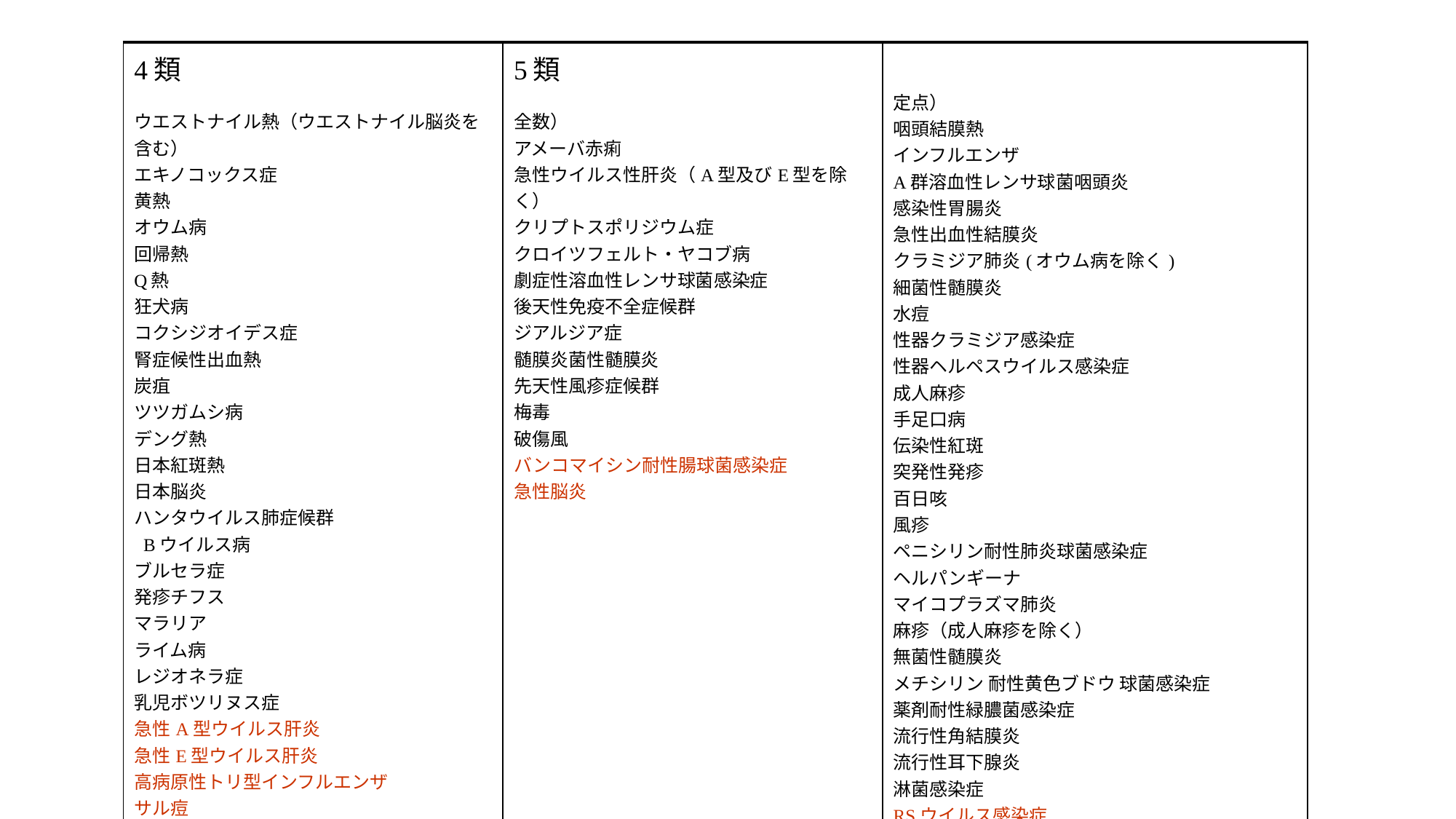

| 4類 ウエストナイル熱（ウエストナイル脳炎を含む） エキノコックス症 黄熱 オウム病 回帰熱 Q熱 狂犬病 コクシジオイデス症 腎症候性出血熱 炭疽 ツツガムシ病 デング熱 日本紅斑熱 日本脳炎 ハンタウイルス肺症候群 Bウイルス病 ブルセラ症 発疹チフス マラリア ライム病 レジオネラ症 乳児ボツリヌス症 急性A型ウイルス肝炎 急性E型ウイルス肝炎 高病原性トリ型インフルエンザ サル痘 ニパウイルス感染症 野兎病 リッサウイルス感染症 レプトスピラ症 | 5類 全数） アメーバ赤痢 急性ウイルス性肝炎（A型及びE型を除く） クリプトスポリジウム症 クロイツフェルト・ヤコブ病 劇症性溶血性レンサ球菌感染症 後天性免疫不全症候群 ジアルジア症 髄膜炎菌性髄膜炎 先天性風疹症候群 梅毒 破傷風 バンコマイシン耐性腸球菌感染症 急性脳炎 | 定点） 咽頭結膜熱 インフルエンザ A群溶血性レンサ球菌咽頭炎 感染性胃腸炎 急性出血性結膜炎 クラミジア肺炎(オウム病を除く) 細菌性髄膜炎 水痘 性器クラミジア感染症 性器ヘルペスウイルス感染症 成人麻疹 手足口病 伝染性紅斑 突発性発疹 百日咳 風疹 ペニシリン耐性肺炎球菌感染症 ヘルパンギーナ マイコプラズマ肺炎 麻疹（成人麻疹を除く） 無菌性髄膜炎 メチシリン 耐性黄色ブドウ 球菌感染症 薬剤耐性緑膿菌感染症 流行性角結膜炎 流行性耳下腺炎 淋菌感染症 RSウイルス感染症 尖圭コンジローム |
| --- | --- | --- |